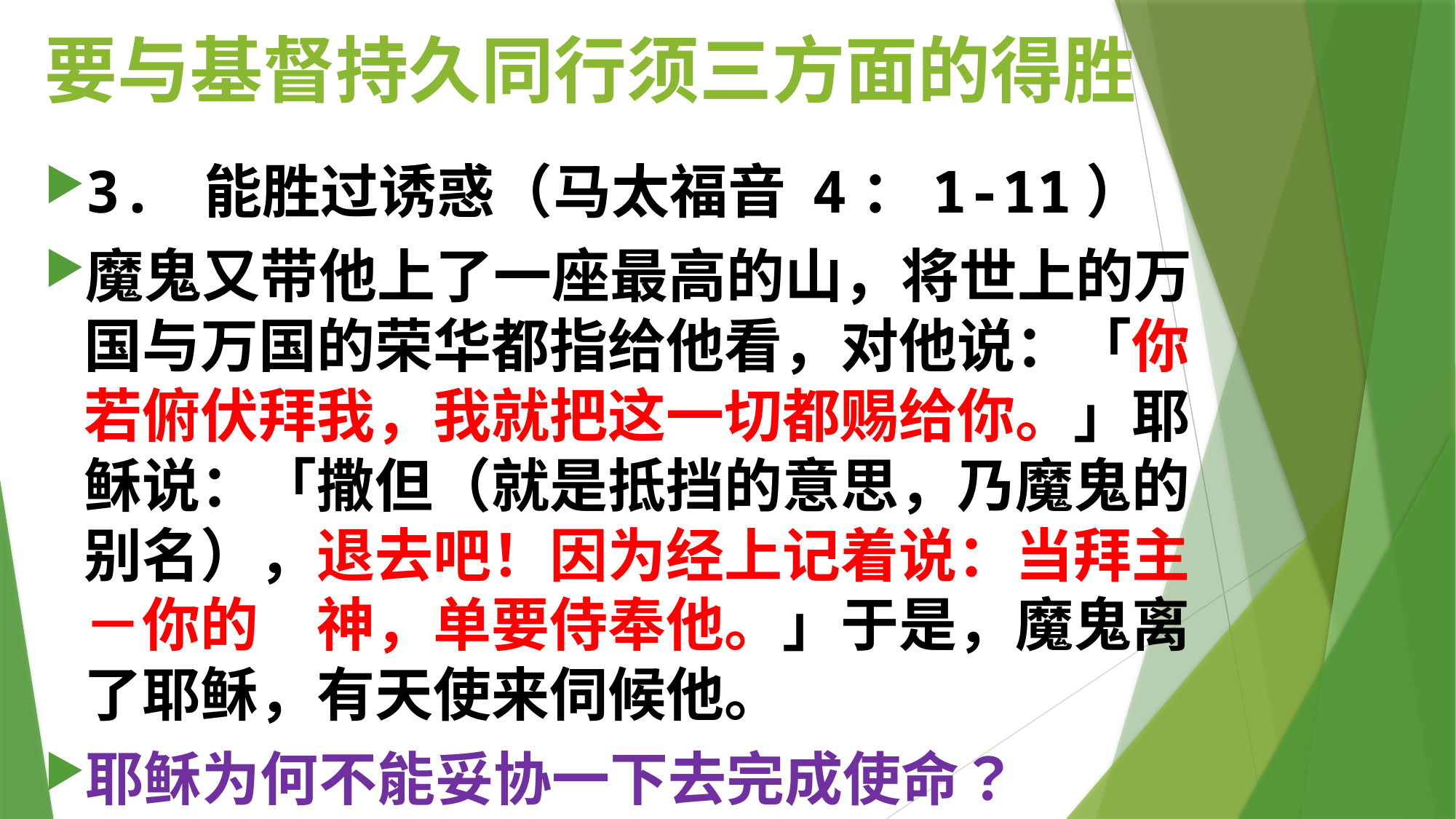

# 要与基督持久同行须三方面的得胜
3. 能胜过诱惑（马太福音 4：1-11）
魔鬼又带他上了一座最高的山，将世上的万国与万国的荣华都指给他看，对他说：「你若俯伏拜我，我就把这一切都赐给你。」耶稣说：「撒但（就是抵挡的意思，乃魔鬼的别名），退去吧！因为经上记着说：当拜主－你的　神，单要侍奉他。」于是，魔鬼离了耶稣，有天使来伺候他。
耶稣为何不能妥协一下去完成使命？